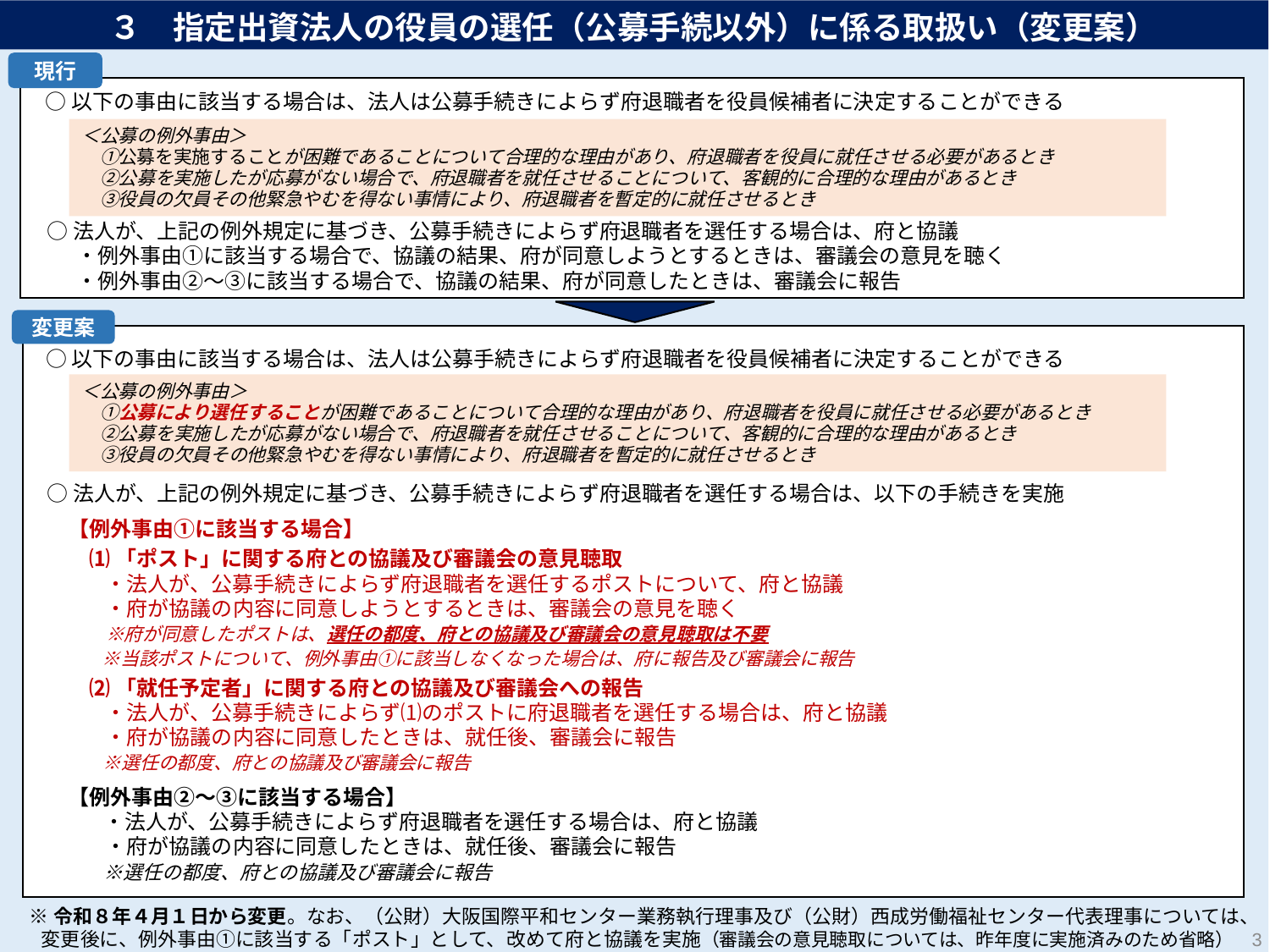

３　指定出資法人の役員の選任（公募手続以外）に係る取扱い（変更案）

現行

　○ 以下の事由に該当する場合は、法人は公募手続きによらず府退職者を役員候補者に決定することができる

　 ○ 法人が、上記の例外規定に基づき、公募手続きによらず府退職者を選任する場合は、府と協議
　　   ・例外事由①に該当する場合で、協議の結果、府が同意しようとするときは、審議会の意見を聴く
　　   ・例外事由②～③に該当する場合で、協議の結果、府が同意したときは、審議会に報告
＜公募の例外事由＞
　①公募を実施することが困難であることについて合理的な理由があり、府退職者を役員に就任させる必要があるとき
　②公募を実施したが応募がない場合で、府退職者を就任させることについて、客観的に合理的な理由があるとき
　③役員の欠員その他緊急やむを得ない事情により、府退職者を暫定的に就任させるとき

変更案

　○ 以下の事由に該当する場合は、法人は公募手続きによらず府退職者を役員候補者に決定することができる

　 ○ 法人が、上記の例外規定に基づき、公募手続きによらず府退職者を選任する場合は、以下の手続きを実施
　　 【例外事由①に該当する場合】
　　 　⑴ 「ポスト」に関する府との協議及び審議会の意見聴取
　　　　・法人が、公募手続きによらず府退職者を選任するポストについて、府と協議
　　　　・府が協議の内容に同意しようとするときは、審議会の意見を聴く
　　　　※府が同意したポストは、選任の都度、府との協議及び審議会の意見聴取は不要
　　　　 ※当該ポストについて、例外事由①に該当しなくなった場合は、府に報告及び審議会に報告
　　 　⑵ 「就任予定者」に関する府との協議及び審議会への報告
　　　　・法人が、公募手続きによらず⑴のポストに府退職者を選任する場合は、府と協議
　　　　・府が協議の内容に同意したときは、就任後、審議会に報告
　　　　※選任の都度、府との協議及び審議会に報告
　　 【例外事由②～③に該当する場合】
 　　　  ・法人が、公募手続きによらず府退職者を選任する場合は、府と協議
　　　　・府が協議の内容に同意したときは、就任後、審議会に報告
　　　 　※選任の都度、府との協議及び審議会に報告

＜公募の例外事由＞
　①公募により選任することが困難であることについて合理的な理由があり、府退職者を役員に就任させる必要があるとき
　②公募を実施したが応募がない場合で、府退職者を就任させることについて、客観的に合理的な理由があるとき
　③役員の欠員その他緊急やむを得ない事情により、府退職者を暫定的に就任させるとき
※令和８年４月１日から変更。なお、（公財）大阪国際平和センター業務執行理事及び（公財）西成労働福祉センター代表理事については、変更後に、例外事由①に該当する「ポスト」として、改めて府と協議を実施（審議会の意見聴取については、昨年度に実施済みのため省略）
3